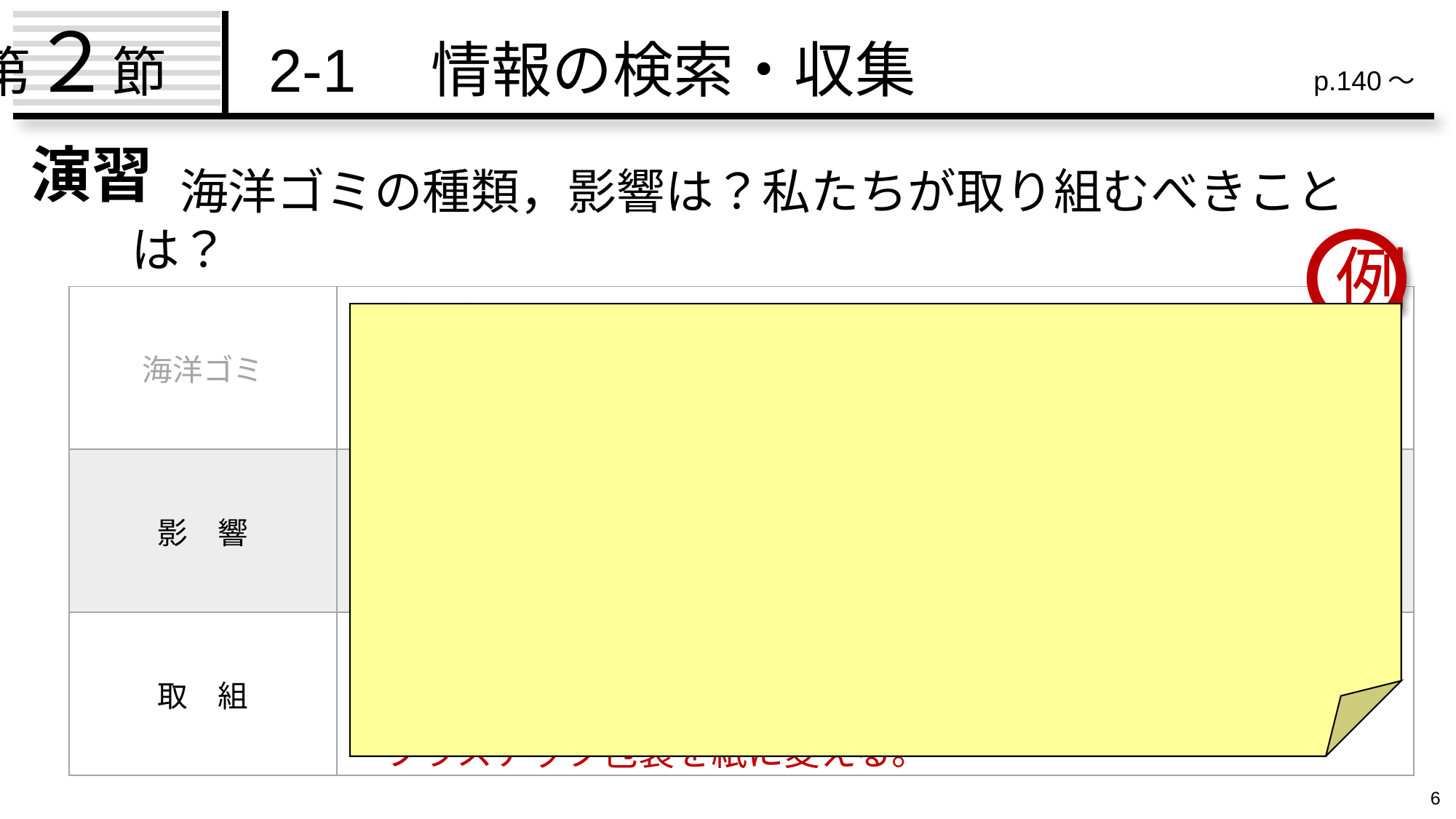

第２節　2-1　情報の検索・収集
p.140～
演習
　　　海洋ゴミの種類，影響は？私たちが取り組むべきこと
　　は？
例
| 海洋ゴミ | ・空き缶，ペットボトル ・コンビニ弁当，ストロー，プラスチック容器 ・ロープ，釣り糸，釣り針 |
| --- | --- |
| 影　響 | ・海洋生物が誤飲したり，絡まって死に至ったりする。 ・漁獲量が減る。 ・ゴミを誤飲した魚介類を人が食べてしまう。 |
| 取　組 | ・マイボトルを使用し，ペットボトルを使用しない。 ・ゴミを持ち帰る。 ・プラスチック包装を紙に変える。 |

6